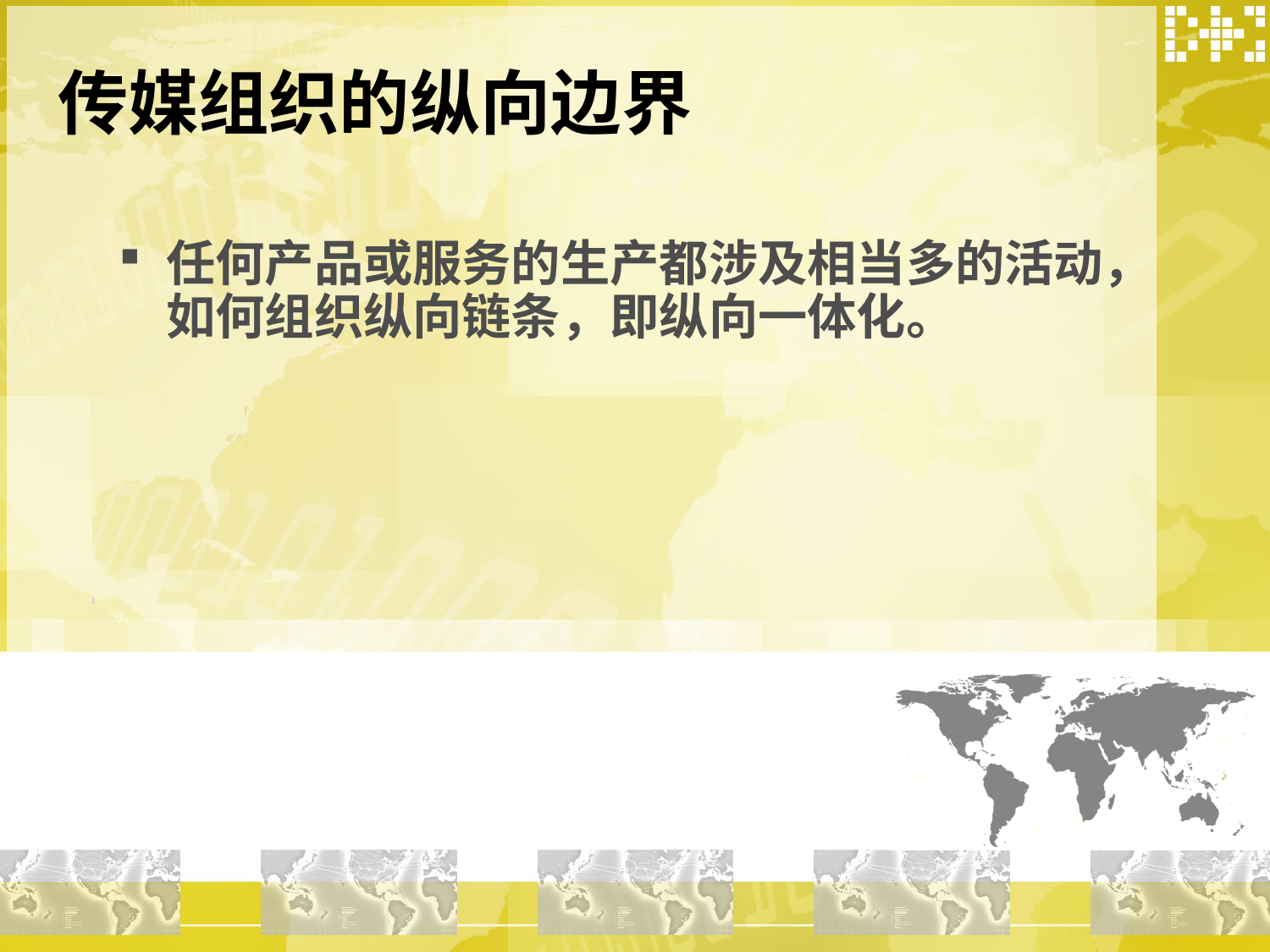

# 传媒组织的纵向边界
任何产品或服务的生产都涉及相当多的活动，如何组织纵向链条，即纵向一体化。

87